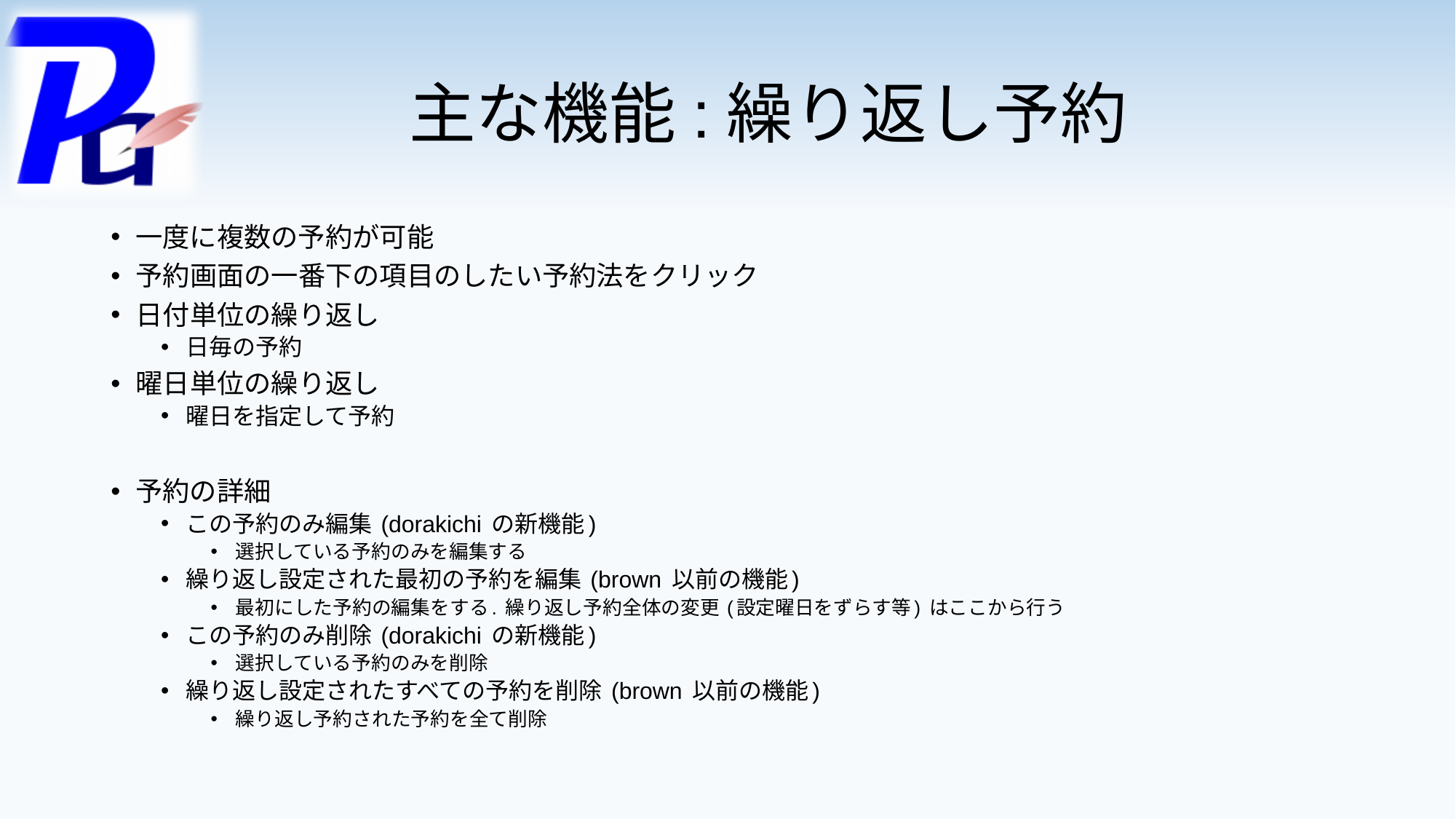

# 主な機能:繰り返し予約
一度に複数の予約が可能
予約画面の一番下の項目のしたい予約法をクリック
日付単位の繰り返し
日毎の予約
曜日単位の繰り返し
曜日を指定して予約

予約の詳細
この予約のみ編集 (dorakichi の新機能)
選択している予約のみを編集する
繰り返し設定された最初の予約を編集 (brown 以前の機能)
最初にした予約の編集をする. 繰り返し予約全体の変更 (設定曜日をずらす等) はここから行う
この予約のみ削除 (dorakichi の新機能)
選択している予約のみを削除
繰り返し設定されたすべての予約を削除 (brown 以前の機能)
繰り返し予約された予約を全て削除